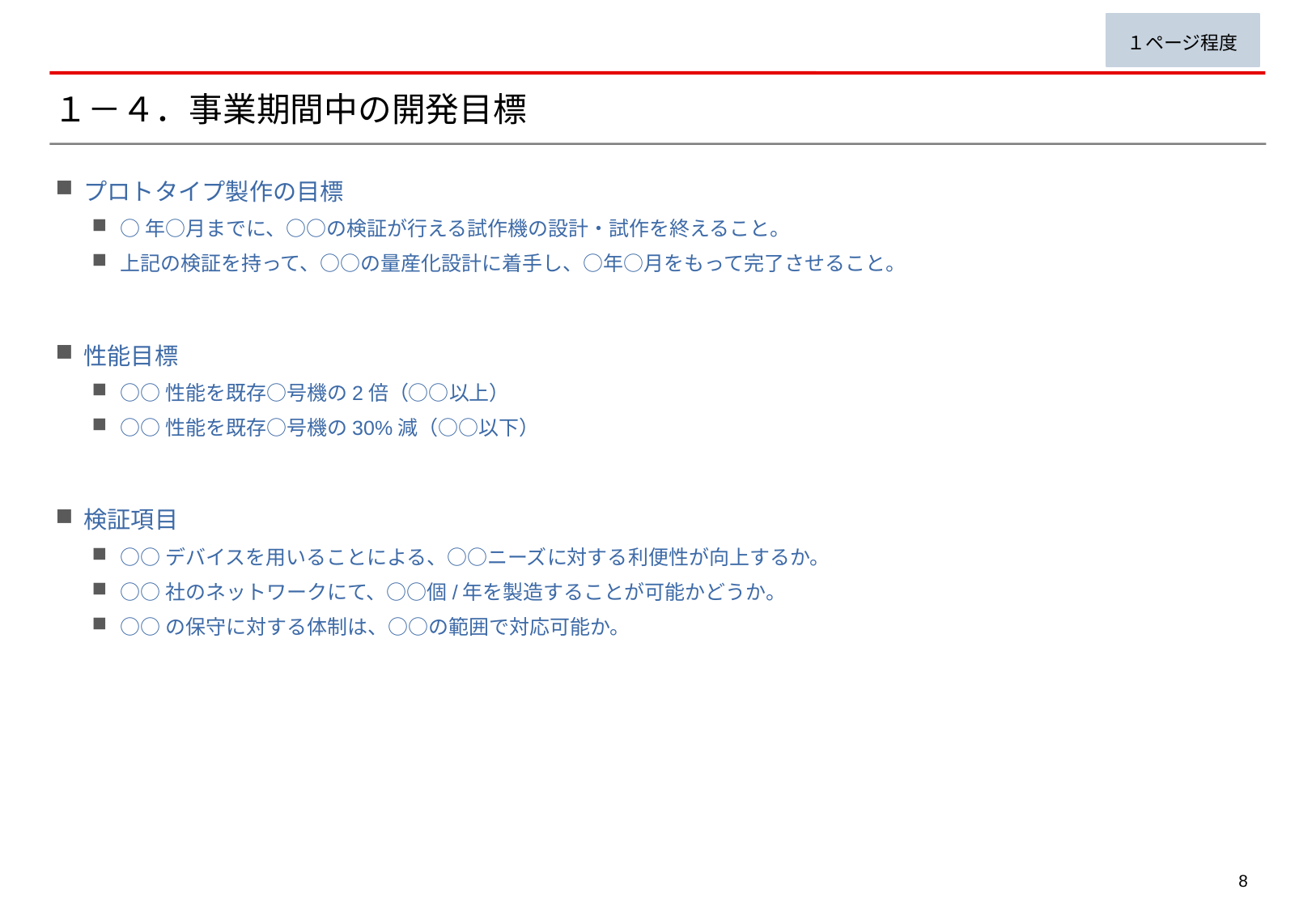

１ページ程度
# １－４．事業期間中の開発目標
プロトタイプ製作の目標
○年○月までに、○○の検証が行える試作機の設計・試作を終えること。
上記の検証を持って、○○の量産化設計に着手し、○年○月をもって完了させること。

性能目標
○○性能を既存○号機の2倍（○○以上）
○○性能を既存○号機の30%減（○○以下）

検証項目
○○デバイスを用いることによる、○○ニーズに対する利便性が向上するか。
○○社のネットワークにて、○○個/年を製造することが可能かどうか。
○○の保守に対する体制は、○○の範囲で対応可能か。